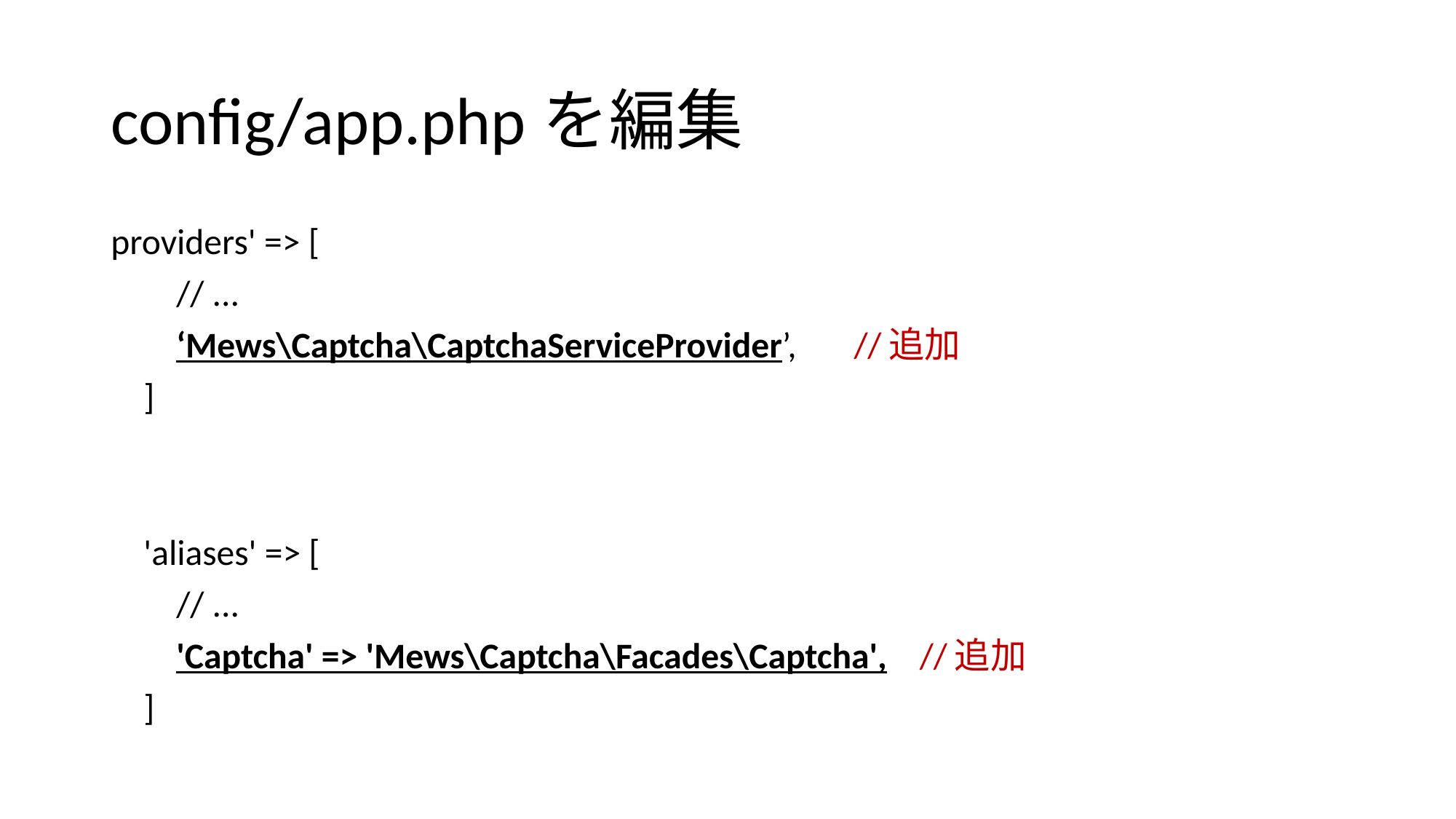

# config/app.phpを編集
providers' => [
        // ...
        ‘Mews\Captcha\CaptchaServiceProvider’,       //追加
    ]

    'aliases' => [
        // ...
        'Captcha' => 'Mews\Captcha\Facades\Captcha',    //追加
    ]